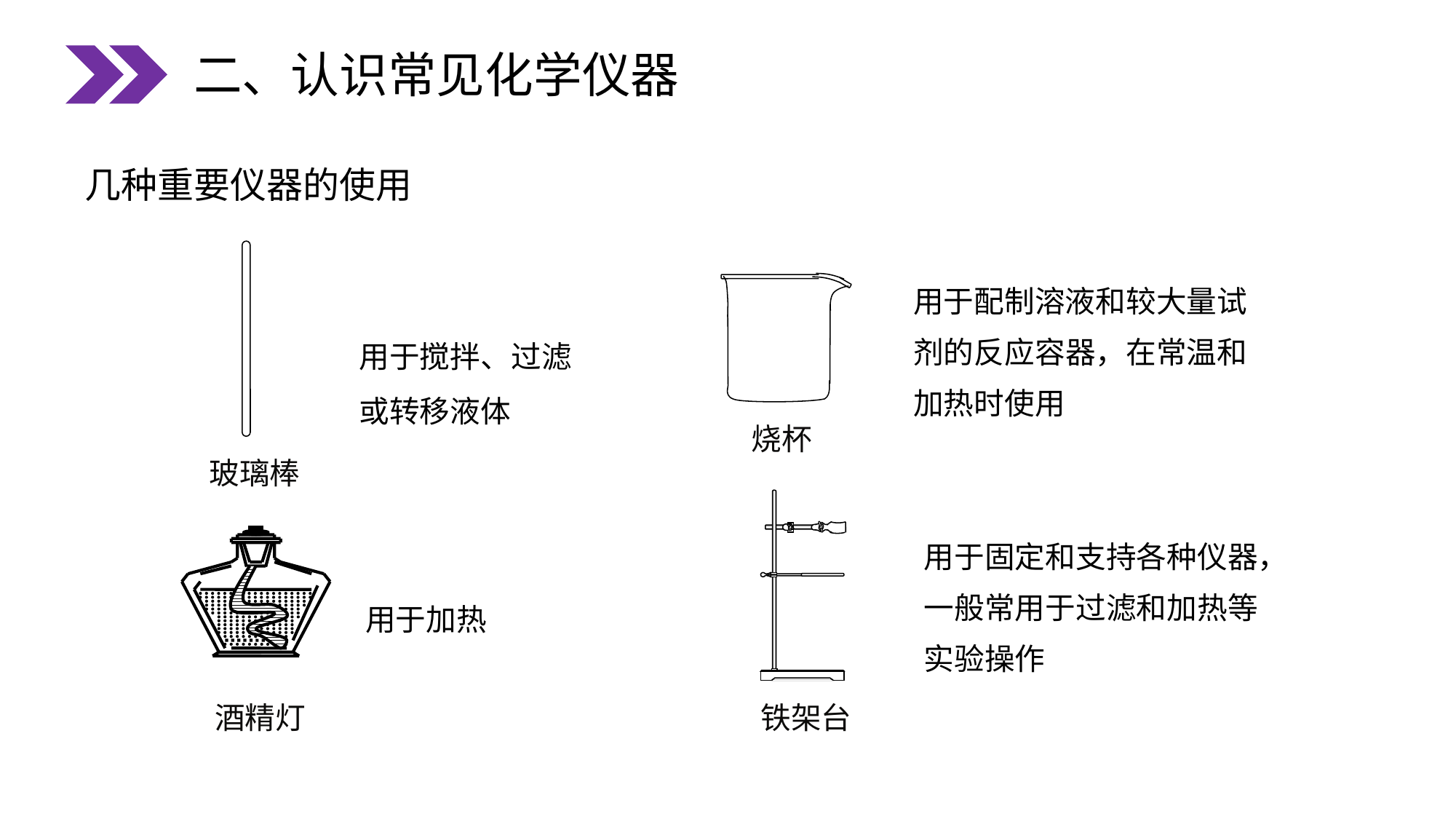

二、认识常见化学仪器
几种重要仪器的使用

用于配制溶液和较大量试剂的反应容器，在常温和加热时使用

用于搅拌、过滤或转移液体
烧杯
玻璃棒

用于固定和支持各种仪器，一般常用于过滤和加热等实验操作

用于加热
酒精灯
铁架台